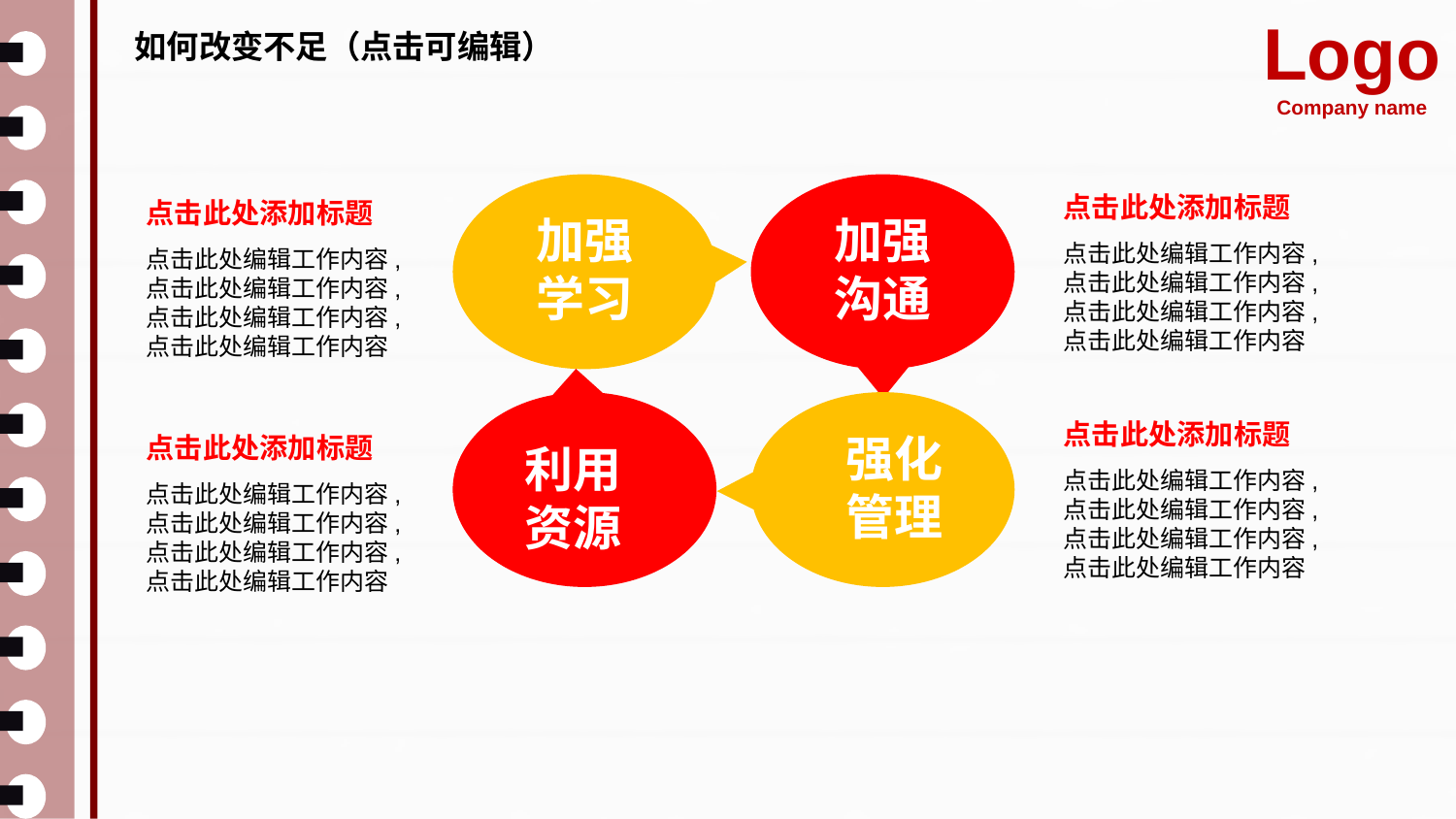

Logo
Company name
如何改变不足（点击可编辑）

加强
学习

加强
沟通

点击此处添加标题
点击此处添加标题
点击此处编辑工作内容,点击此处编辑工作内容,点击此处编辑工作内容,点击此处编辑工作内容
点击此处编辑工作内容,点击此处编辑工作内容,点击此处编辑工作内容,点击此处编辑工作内容

利用资源

强化管理

点击此处添加标题
点击此处添加标题
点击此处编辑工作内容,点击此处编辑工作内容,点击此处编辑工作内容,点击此处编辑工作内容
点击此处编辑工作内容,点击此处编辑工作内容,点击此处编辑工作内容,点击此处编辑工作内容